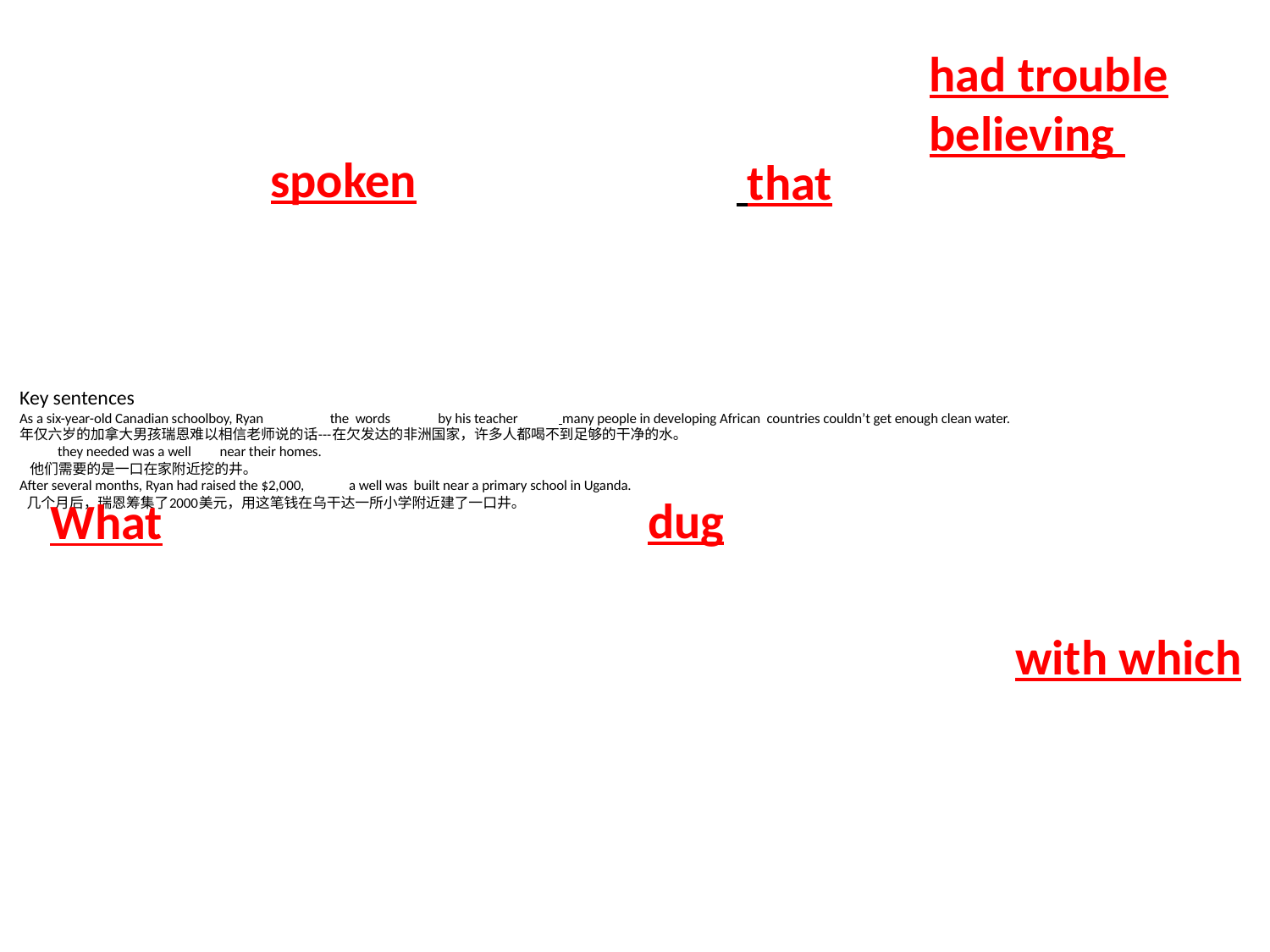

had trouble believing
spoken
 that
# Key sentences
As a six-year-old Canadian schoolboy, Ryan                     the  words               by his teacher              many people in developing African  countries couldn’t get enough clean water.
年仅六岁的加拿大男孩瑞恩难以相信老师说的话---在欠发达的非洲国家，许多人都喝不到足够的干净的水。
            they needed was a well         near their homes.
   他们需要的是一口在家附近挖的井。
After several months, Ryan had raised the $2,000,              a well was  built near a primary school in Uganda.
  几个月后，瑞恩筹集了2000美元，用这笔钱在乌干达一所小学附近建了一口井。

dug
What
with which